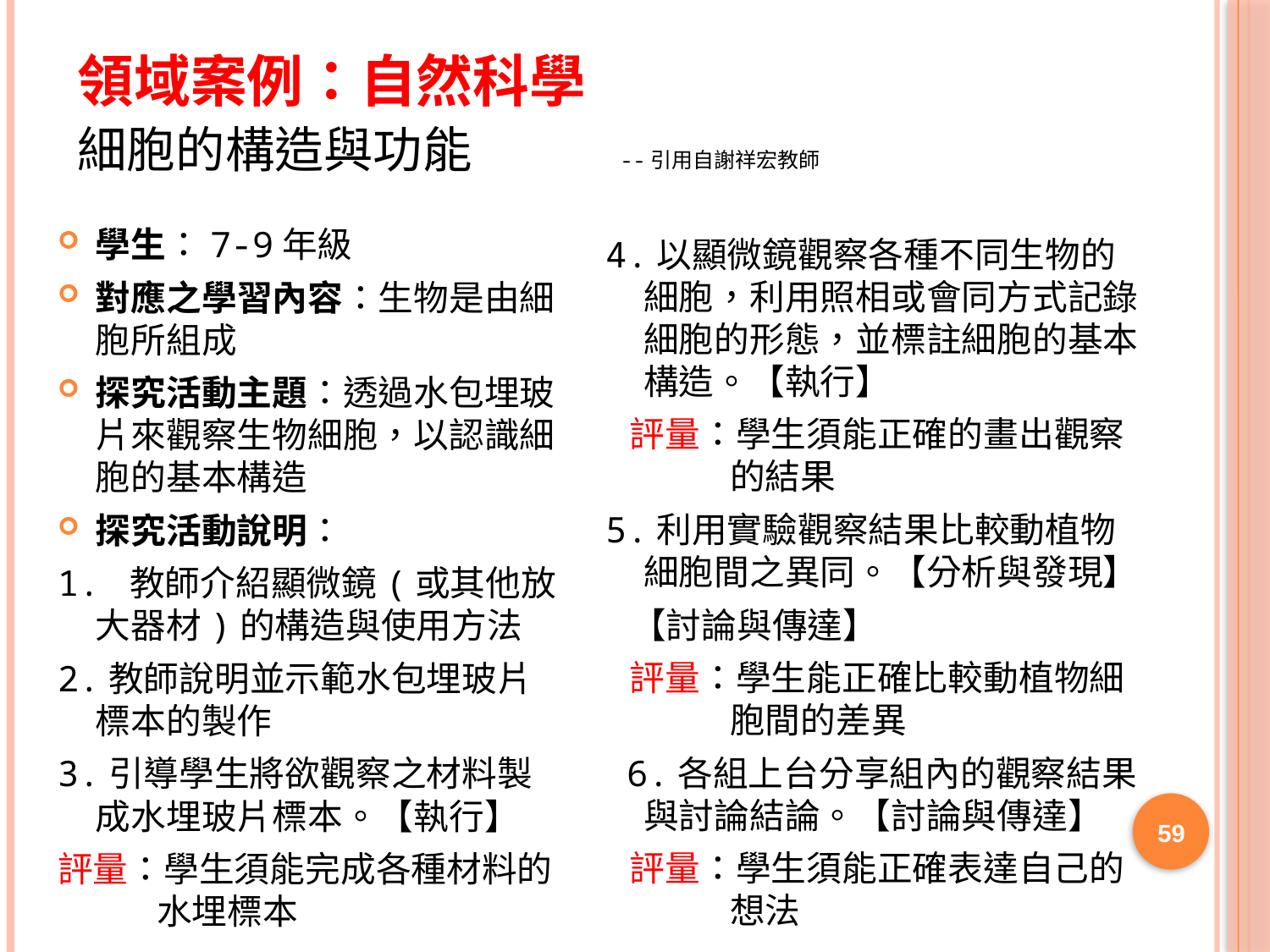

# 領域案例：自然科學 細胞的構造與功能           --引用自謝祥宏教師
學生：7-9年級
對應之學習內容：生物是由細胞所組成
探究活動主題：透過水包埋玻片來觀察生物細胞，以認識細胞的基本構造
探究活動說明：
1. 教師介紹顯微鏡(或其他放大器材)的構造與使用方法
2.教師說明並示範水包埋玻片標本的製作
3.引導學生將欲觀察之材料製成水埋玻片標本。【執行】
評量：學生須能完成各種材料的水埋標本

4.以顯微鏡觀察各種不同生物的細胞，利用照相或會同方式記錄細胞的形態，並標註細胞的基本構造。【執行】
  評量：學生須能正確的畫出觀察的結果
5.利用實驗觀察結果比較動植物細胞間之異同。【分析與發現】
【討論與傳達】
  評量：學生能正確比較動植物細胞間的差異
 6.各組上台分享組內的觀察結果與討論結論。【討論與傳達】
  評量：學生須能正確表達自己的想法
59